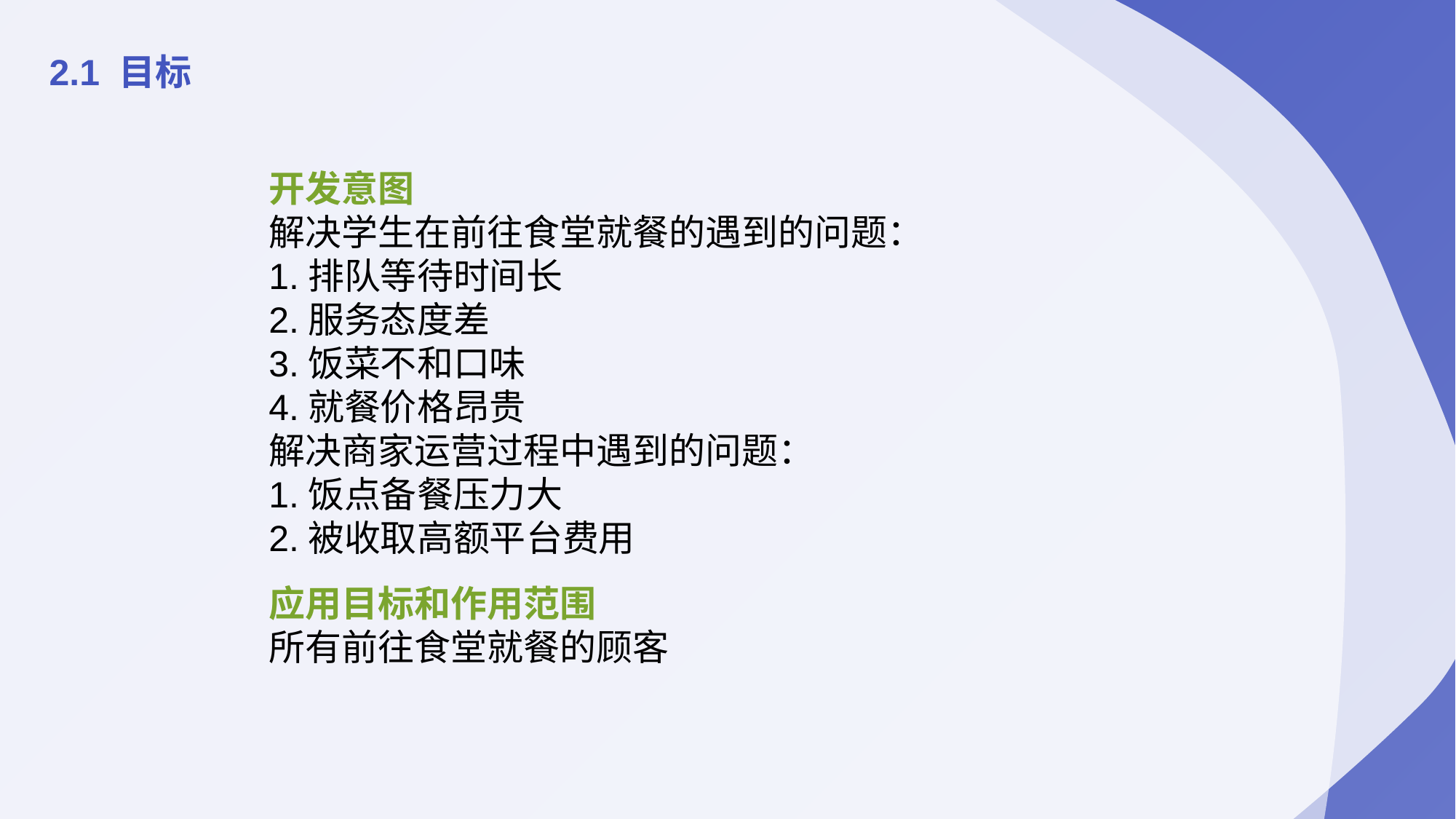

2.1 目标
开发意图
解决学生在前往食堂就餐的遇到的问题：
1.排队等待时间长
2.服务态度差
3.饭菜不和口味
4.就餐价格昂贵
解决商家运营过程中遇到的问题：
1.饭点备餐压力大
2.被收取高额平台费用
应用目标和作用范围
所有前往食堂就餐的顾客